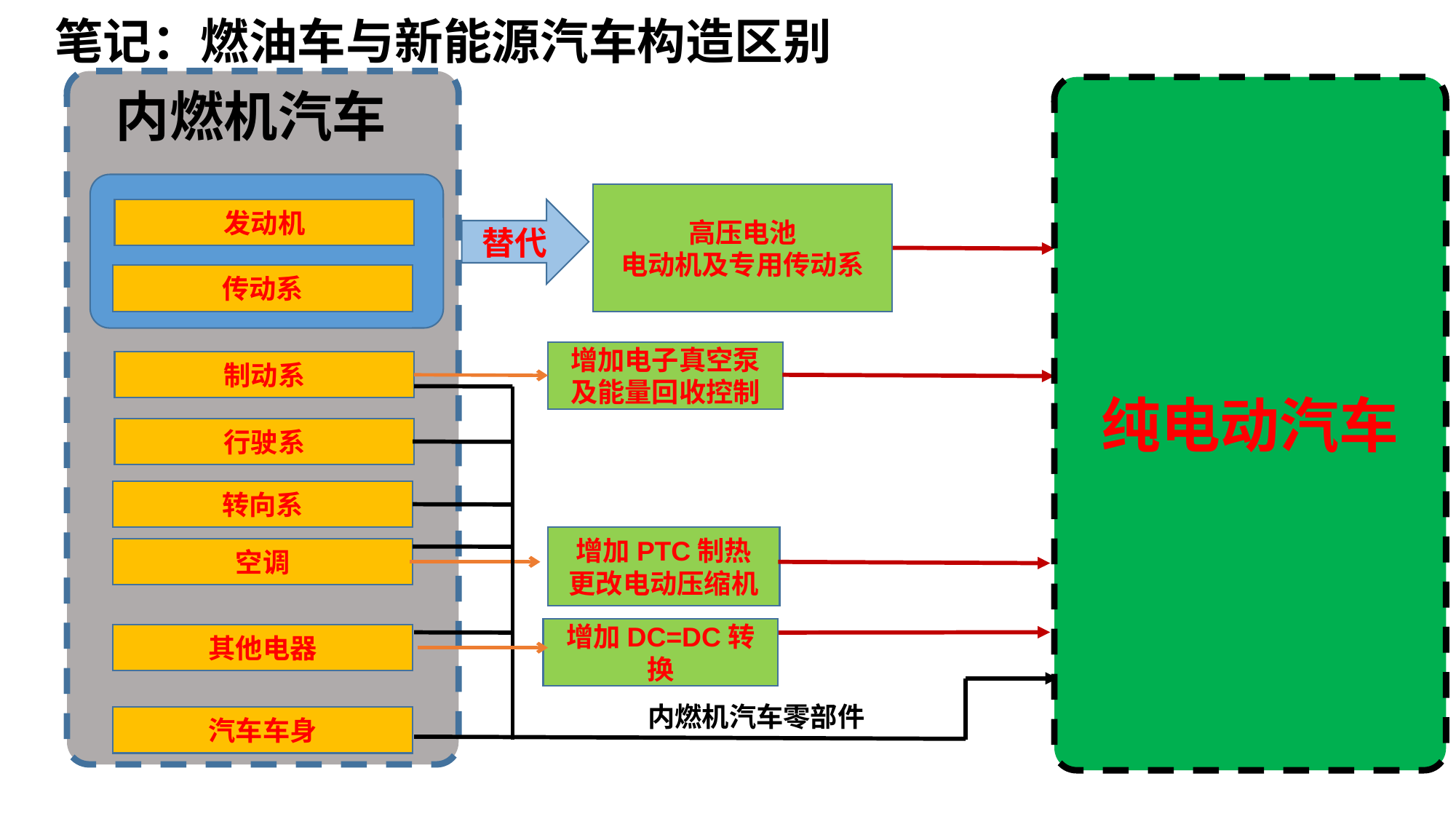

笔记：燃油车与新能源汽车构造区别

内燃机汽车
纯电动汽车

高压电池
电动机及专用传动系
发动机
替代
传动系
增加电子真空泵
及能量回收控制
制动系
行驶系
转向系
增加PTC制热
更改电动压缩机
空调
增加DC=DC转换
其他电器
内燃机汽车零部件
汽车车身